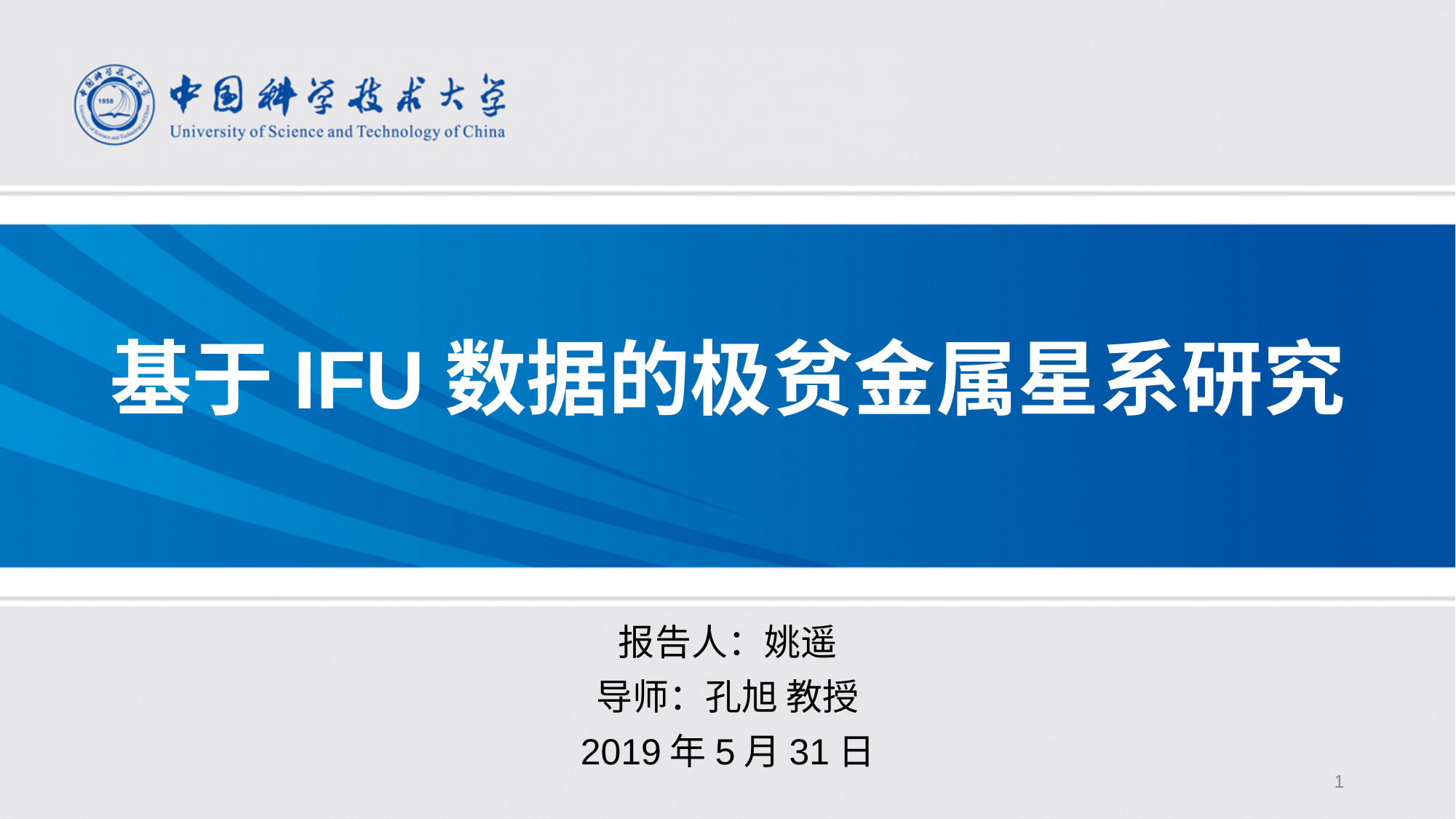

# 基于IFU数据的极贫金属星系研究
报告人：姚遥
导师：孔旭 教授
2019年5月31日
1